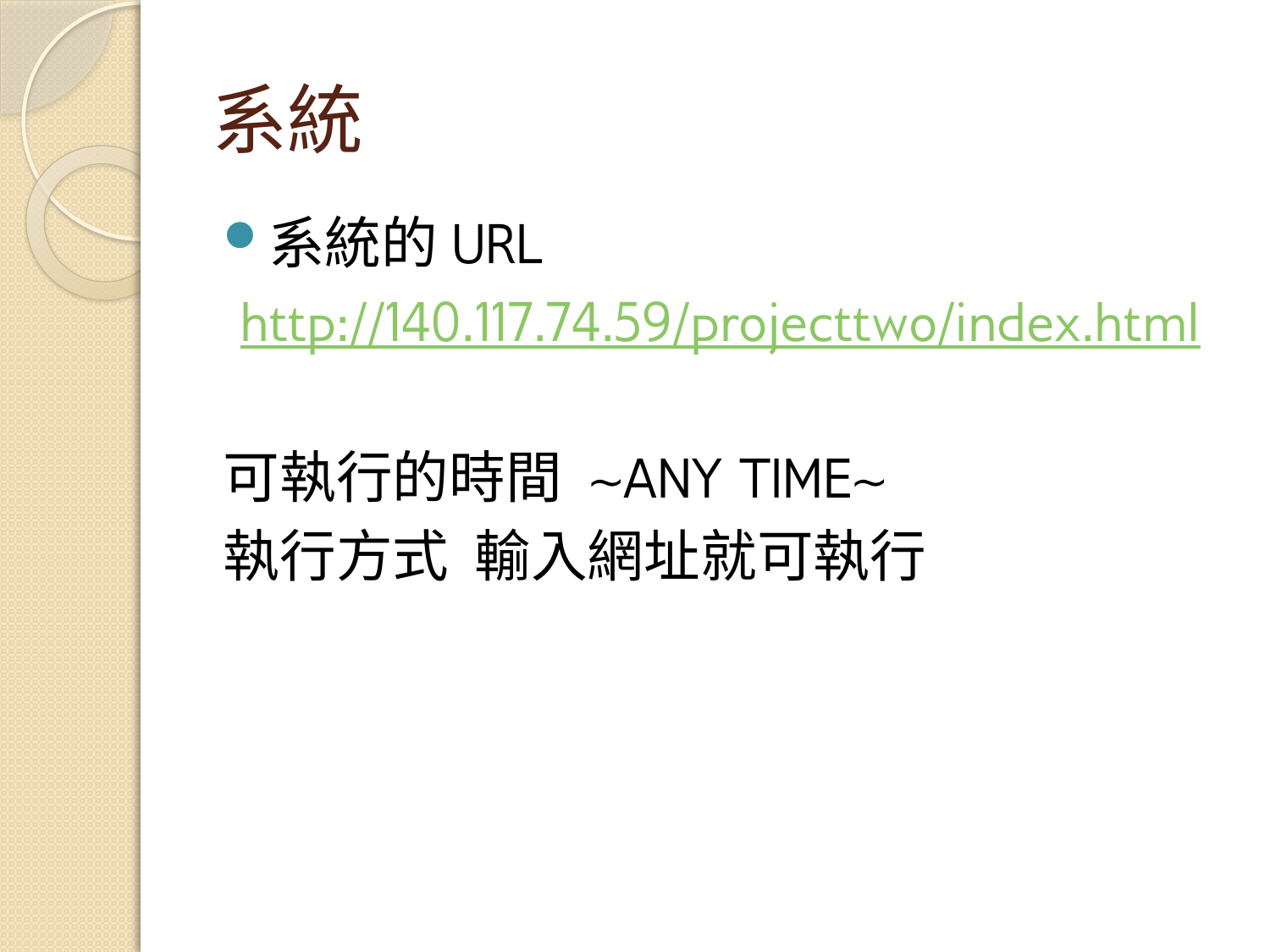

# 系統
系統的URL
 http://140.117.74.59/projecttwo/index.html

可執行的時間 ~ANY TIME~
執行方式  輸入網址就可執行